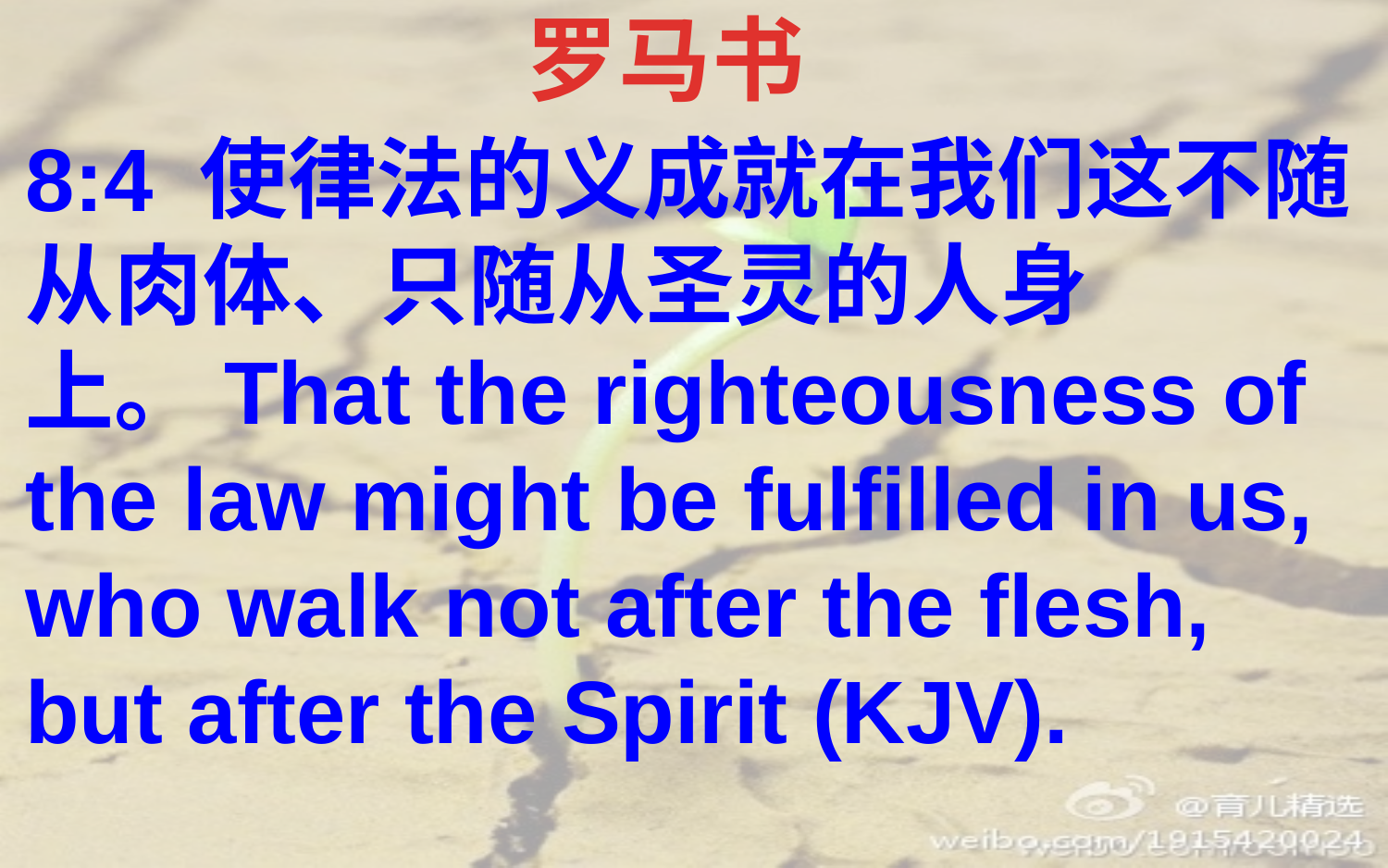

罗马书
8:4 使律法的义成就在我们这不随从肉体、只随从圣灵的人身上。That the righteousness of the law might be fulfilled in us, who walk not after the flesh, but after the Spirit (KJV).